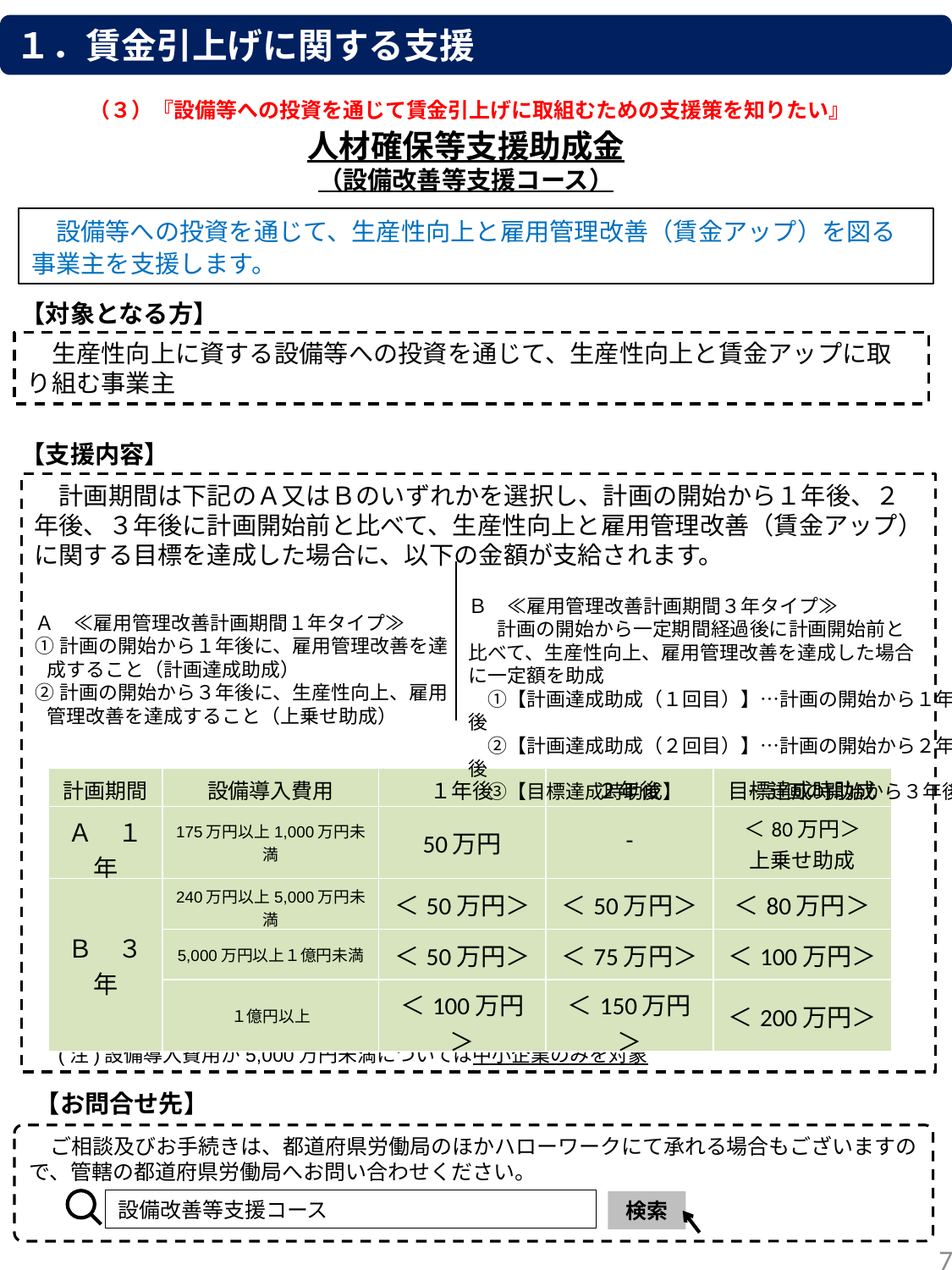

１．賃金引上げに関する支援
（３）『設備等への投資を通じて賃金引上げに取組むための支援策を知りたい』
人材確保等支援助成金
（設備改善等支援コース）
　設備等への投資を通じて、生産性向上と雇用管理改善（賃金アップ）を図る事業主を支援します。
【対象となる方】
　生産性向上に資する設備等への投資を通じて、生産性向上と賃金アップに取り組む事業主
【支援内容】
　計画期間は下記のＡ又はＢのいずれかを選択し、計画の開始から１年後、２年後、３年後に計画開始前と比べて、生産性向上と雇用管理改善（賃金アップ）に関する目標を達成した場合に、以下の金額が支給されます。

　(注)設備導入費用が5,000万円未満については中小企業のみを対象
Ｂ　≪雇用管理改善計画期間３年タイプ≫
　  計画の開始から一定期間経過後に計画開始前と
比べて、生産性向上、雇用管理改善を達成した場合
に一定額を助成
　①【計画達成助成（１回目）】…計画の開始から１年後
　②【計画達成助成（２回目）】…計画の開始から２年後
　③【目標達成時助成】 　   　  …計画の開始から３年後
Ａ　≪雇用管理改善計画期間１年タイプ≫
①計画の開始から１年後に、雇用管理改善を達成すること（計画達成助成）
②計画の開始から３年後に、生産性向上、雇用管理改善を達成すること（上乗せ助成）
| 計画期間 | 設備導入費用 | １年後 | ２年後 | 目標達成時助成 |
| --- | --- | --- | --- | --- |
| Ａ　１年 | 175万円以上1,000万円未満 | 50万円 | - | ＜80万円＞ 上乗せ助成 |
| Ｂ　３年 | 240万円以上5,000万円未満 | ＜50万円＞ | ＜50万円＞ | ＜80万円＞ |
|  | 5,000万円以上１億円未満 | ＜50万円＞ | ＜75万円＞ | ＜100万円＞ |
|  | １億円以上 | ＜100万円＞ | ＜150万円＞ | ＜200万円＞ |
【お問合せ先】
　ご相談及びお手続きは、都道府県労働局のほかハローワークにて承れる場合もございますので、管轄の都道府県労働局へお問い合わせください。
設備改善等支援コース

検索
7